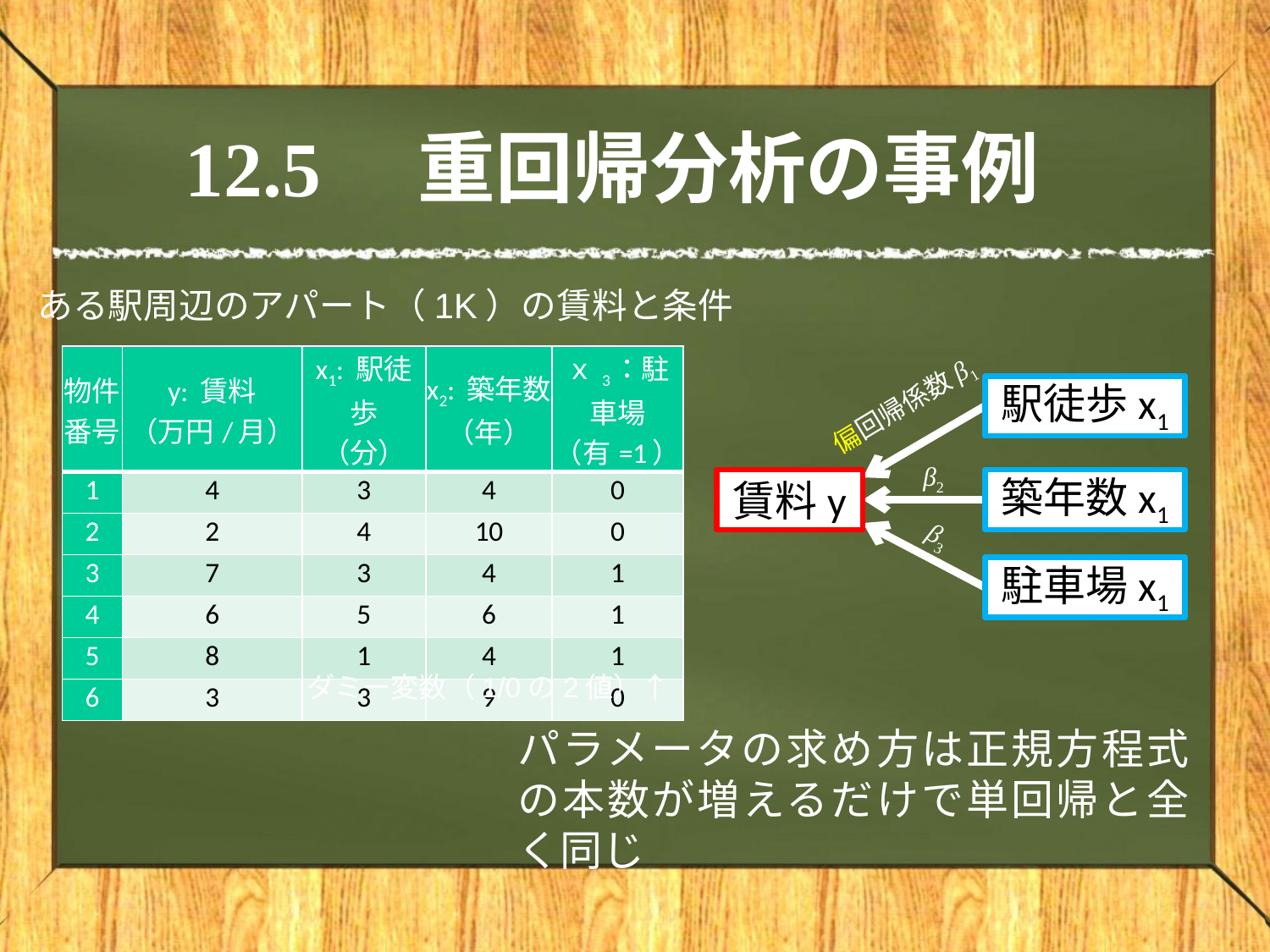

# 12.5　重回帰分析の事例
ある駅周辺のアパート（1K）の賃料と条件
| 物件番号 | y: 賃料 （万円/月） | x1: 駅徒歩 （分） | x2: 築年数 （年） | ｘ3：駐車場 （有=1） |
| --- | --- | --- | --- | --- |
| 1 | 4 | 3 | 4 | 0 |
| 2 | 2 | 4 | 10 | 0 |
| 3 | 7 | 3 | 4 | 1 |
| 4 | 6 | 5 | 6 | 1 |
| 5 | 8 | 1 | 4 | 1 |
| 6 | 3 | 3 | 9 | 0 |
駅徒歩x1
偏回帰係数β1
β2
賃料y
築年数x1
β3
駐車場x1
ダミー変数（1/0の2値）↑
パラメータの求め方は正規方程式の本数が増えるだけで単回帰と全く同じ